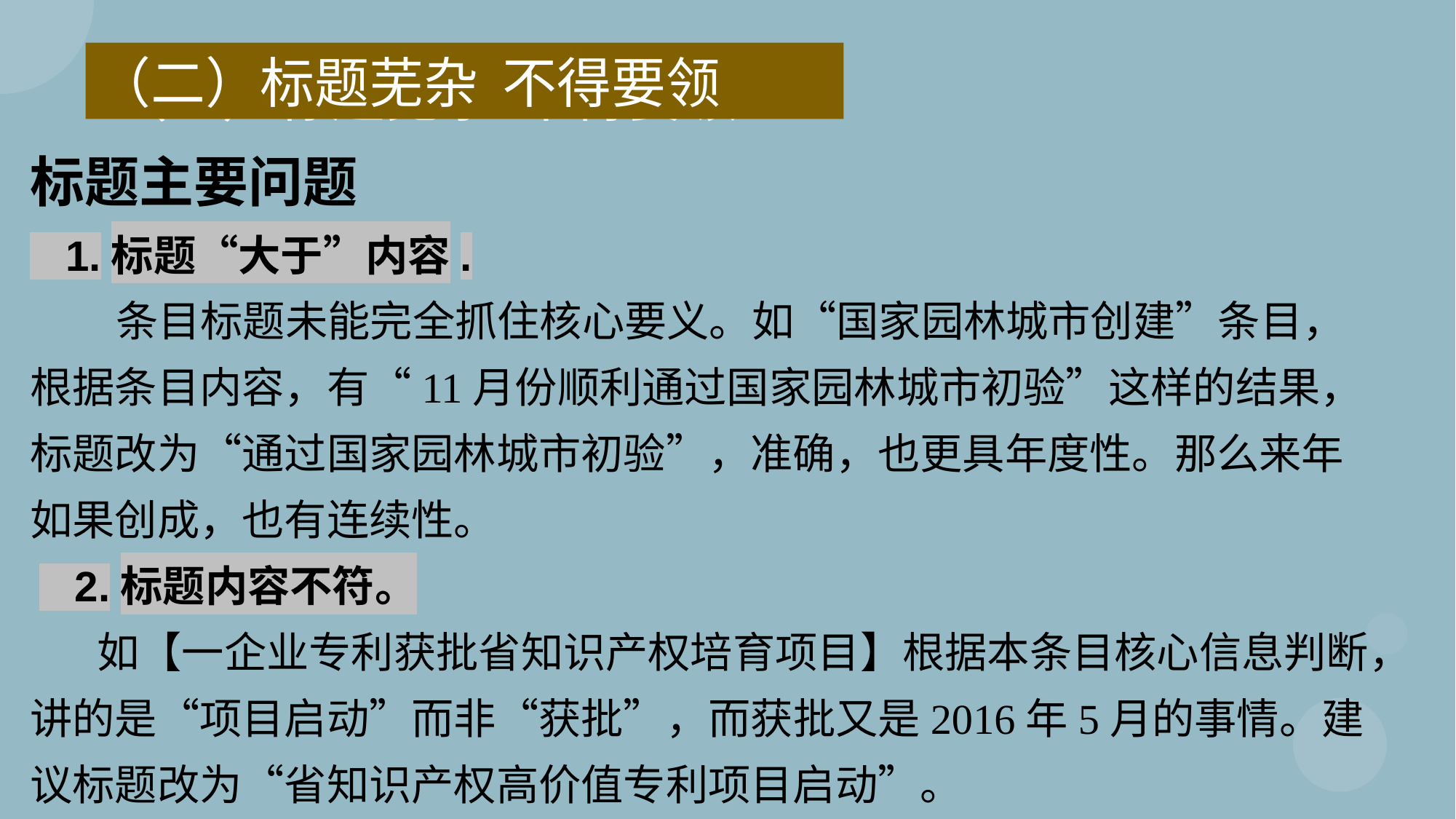

（二）标题芜杂  不得要领
标题主要问题
   1.标题“大于”内容.
        条目标题未能完全抓住核心要义。如“国家园林城市创建”条目，根据条目内容，有“11月份顺利通过国家园林城市初验”这样的结果，标题改为“通过国家园林城市初验”，准确，也更具年度性。那么来年如果创成，也有连续性。
    2.标题内容不符。
      如【一企业专利获批省知识产权培育项目】根据本条目核心信息判断，讲的是“项目启动”而非“获批”，而获批又是2016年5月的事情。建议标题改为“省知识产权高价值专利项目启动”。

（二）标题芜杂  不得要领